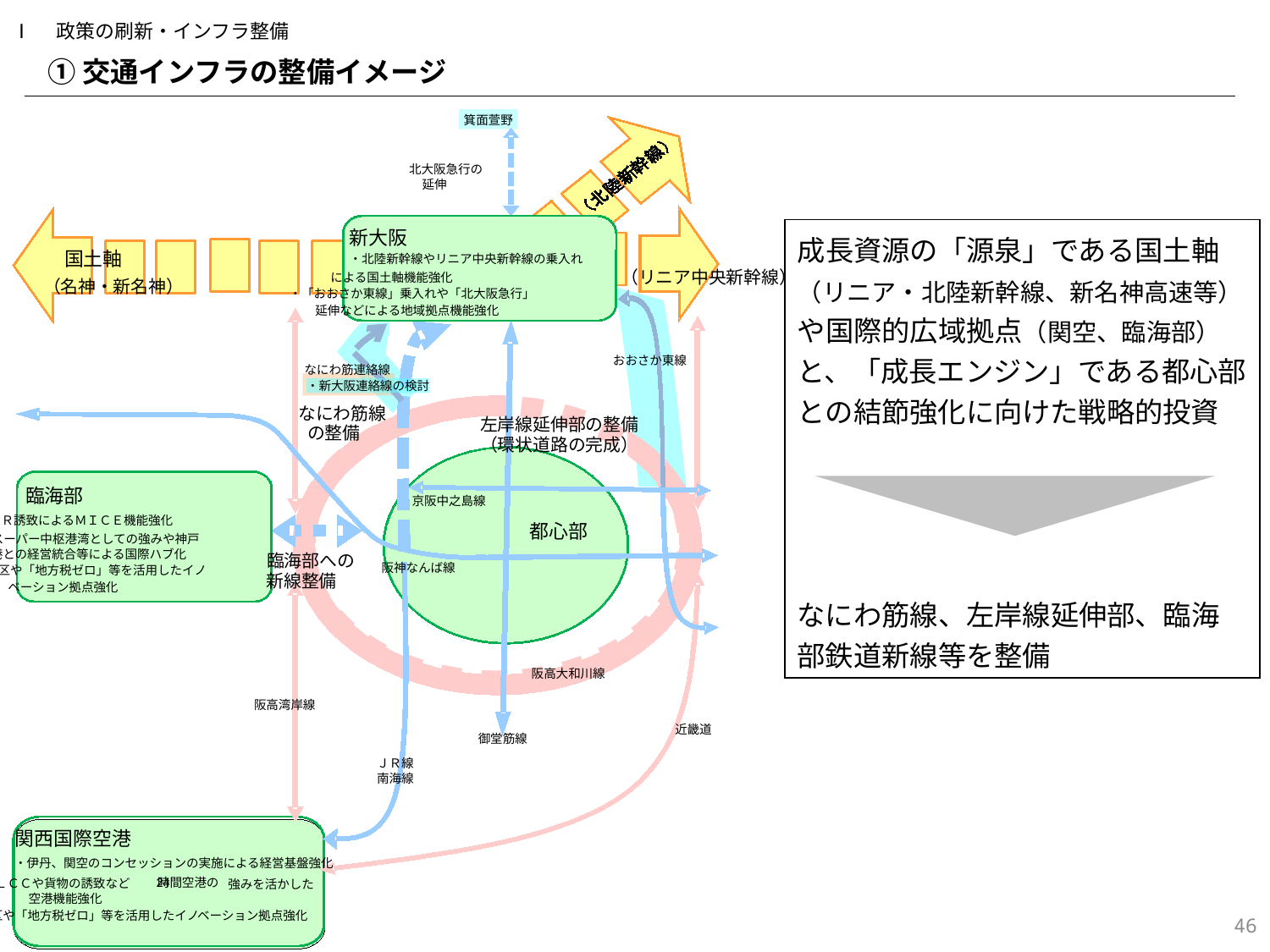

Ⅰ　政策の刷新・インフラ整備
①交通インフラの整備イメージ

箕面萱野

北大阪急行の

延伸

新大阪

国土軸
・北陸新幹線やリニア中央新幹線の乗入れ
による国土軸機能強化
（名神・新名神）
・「おおさか東線」乗入れや「北大阪急行」

延伸などによる地域拠点機能強化

おおさか東線

なにわ筋線

左岸線延伸部の整備
の整備
（環状道路の完成）

臨海部

京阪中之島線
・ＩＲ誘致によるＭＩＣＥ機能強化

都心部
・スーパー中枢港湾としての強みや神戸
港との経営統合等による国際ハブ化

臨海部への
阪神なんば線
・特区や「地方税ゼロ」等を活用したイノ

新線整備

ベーション拠点強化

阪高大和川線
阪高湾岸線
近畿道
御堂筋線
ＪＲ線
南海線

関西国際空港
・伊丹、関空のコンセッションの実施による経営基盤強化
24
時間空港の
・ＬＣＣや貨物の誘致など
強みを活かした
・特区や「地方税ゼロ」等を活用したイノ
ベーション拠点強化

成長資源の「源泉」である国土軸（リニア・北陸新幹線、新名神高速等）や国際的広域拠点（関空、臨海部）と、「成長エンジン」である都心部との結節強化に向けた戦略的投資

なにわ筋線、左岸線延伸部、臨海部鉄道新線等を整備
（リニア中央新幹線）

なにわ筋連絡線

・新大阪連絡線の検討

空港機能強化
46